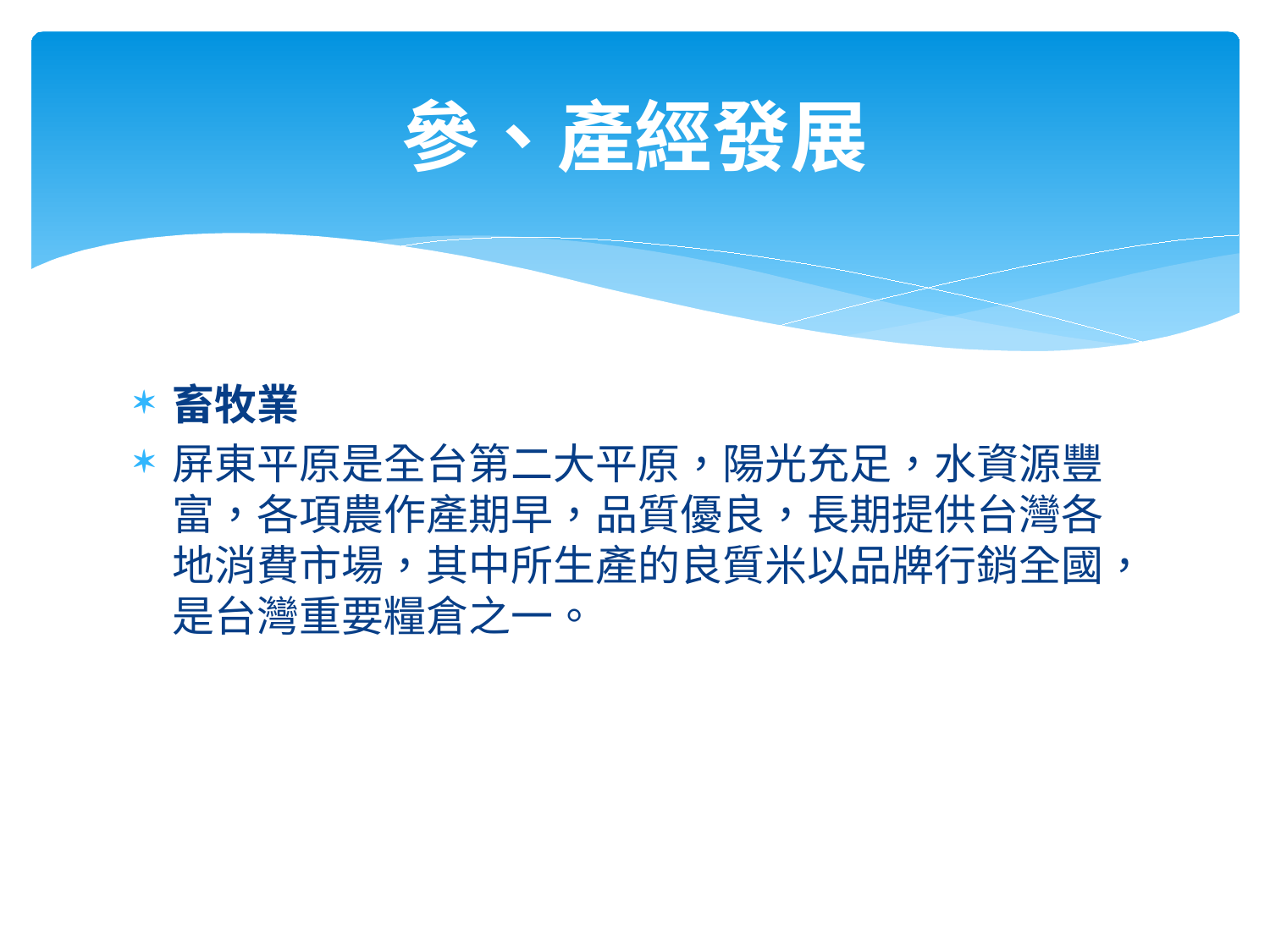

# 參、產經發展
畜牧業
屏東平原是全台第二大平原，陽光充足，水資源豐富，各項農作產期早，品質優良，長期提供台灣各地消費市場，其中所生產的良質米以品牌行銷全國，是台灣重要糧倉之一。